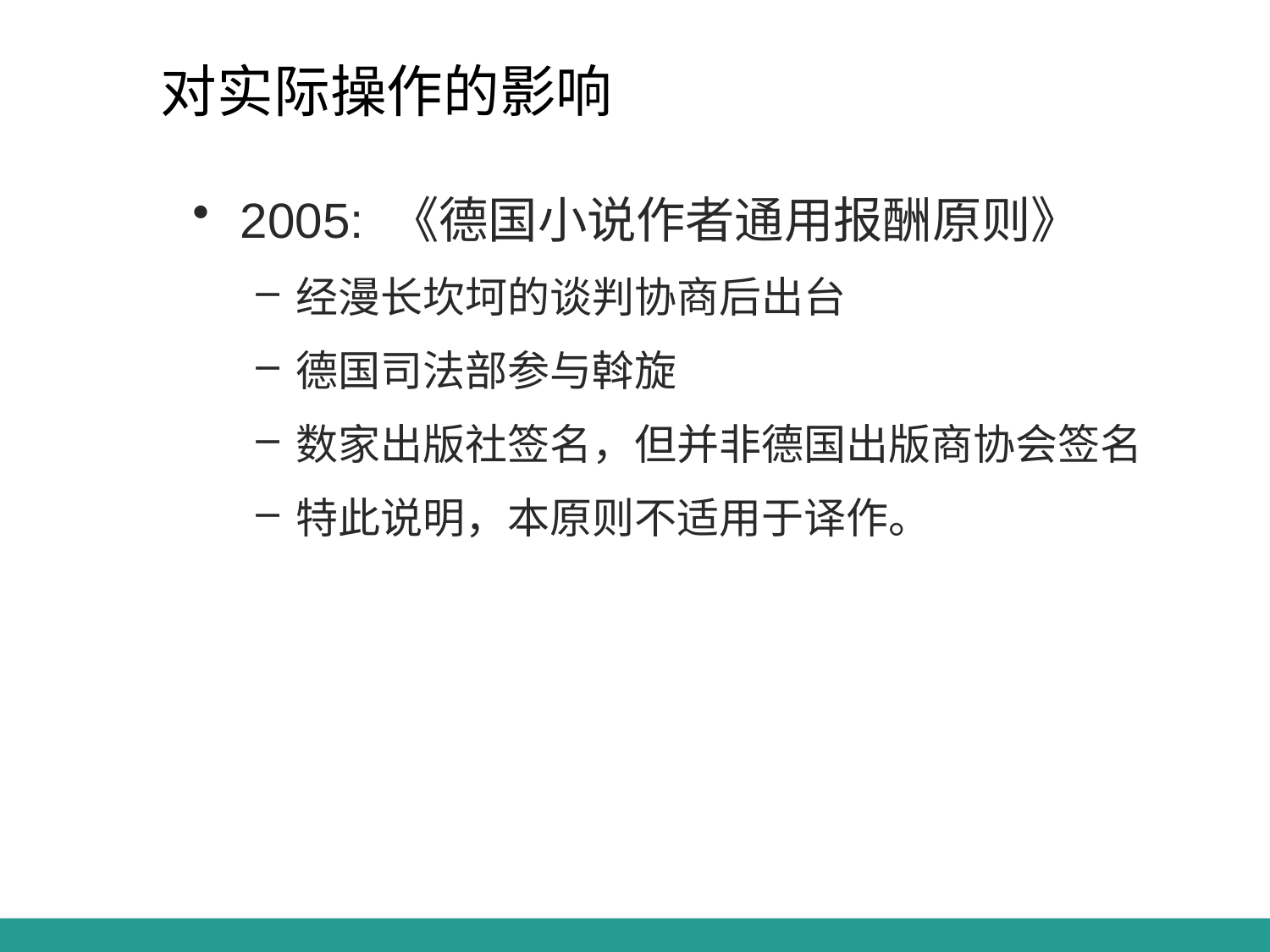

# 对实际操作的影响
2005: 《德国小说作者通用报酬原则》
经漫长坎坷的谈判协商后出台
德国司法部参与斡旋
数家出版社签名，但并非德国出版商协会签名
特此说明，本原则不适用于译作。